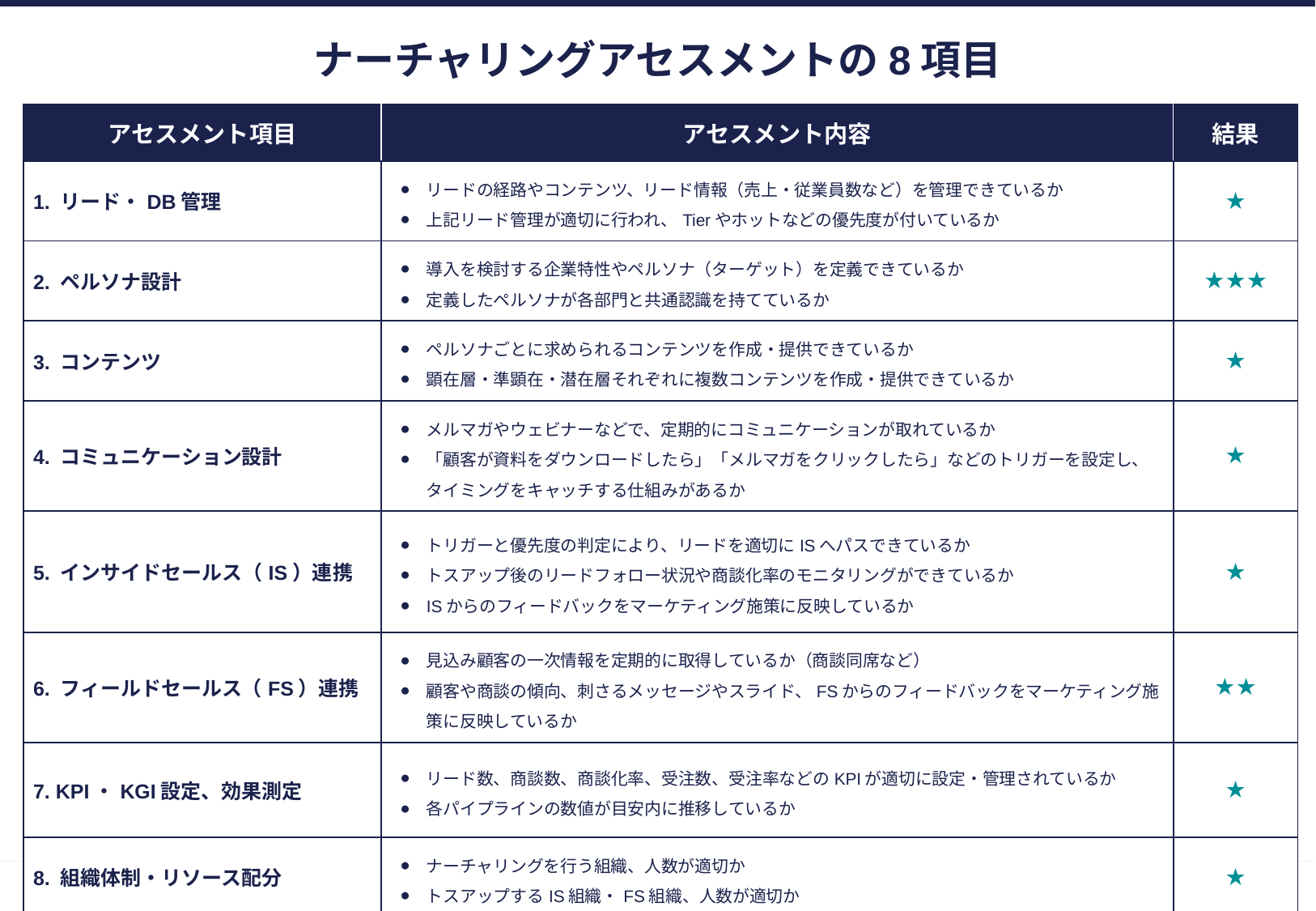

ナーチャリングアセスメントの8項目
| アセスメント項目 | アセスメント内容 | 結果 |
| --- | --- | --- |
| 1. リード・DB管理 | リードの経路やコンテンツ、リード情報（売上・従業員数など）を管理できているか 上記リード管理が適切に行われ、Tierやホットなどの優先度が付いているか | ★ |
| 2. ペルソナ設計 | 導入を検討する企業特性やペルソナ（ターゲット）を定義できているか 定義したペルソナが各部門と共通認識を持てているか | ★★★ |
| 3. コンテンツ | ペルソナごとに求められるコンテンツを作成・提供できているか 顕在層・準顕在・潜在層それぞれに複数コンテンツを作成・提供できているか | ★ |
| 4. コミュニケーション設計 | メルマガやウェビナーなどで、定期的にコミュニケーションが取れているか 「顧客が資料をダウンロードしたら」「メルマガをクリックしたら」などのトリガーを設定し、 タイミングをキャッチする仕組みがあるか | ★ |
| 5. インサイドセールス（IS）連携 | トリガーと優先度の判定により、リードを適切にISへパスできているか トスアップ後のリードフォロー状況や商談化率のモニタリングができているか ISからのフィードバックをマーケティング施策に反映しているか | ★ |
| 6. フィールドセールス（FS）連携 | 見込み顧客の一次情報を定期的に取得しているか（商談同席など） 顧客や商談の傾向、刺さるメッセージやスライド、FSからのフィードバックをマーケティング施策に反映しているか | ★★ |
| 7. KPI・KGI設定、効果測定 | リード数、商談数、商談化率、受注数、受注率などのKPIが適切に設定・管理されているか 各パイプラインの数値が目安内に推移しているか | ★ |
| 8. 組織体制・リソース配分 | ナーチャリングを行う組織、人数が適切か トスアップするIS組織・FS組織、人数が適切か | ★ |